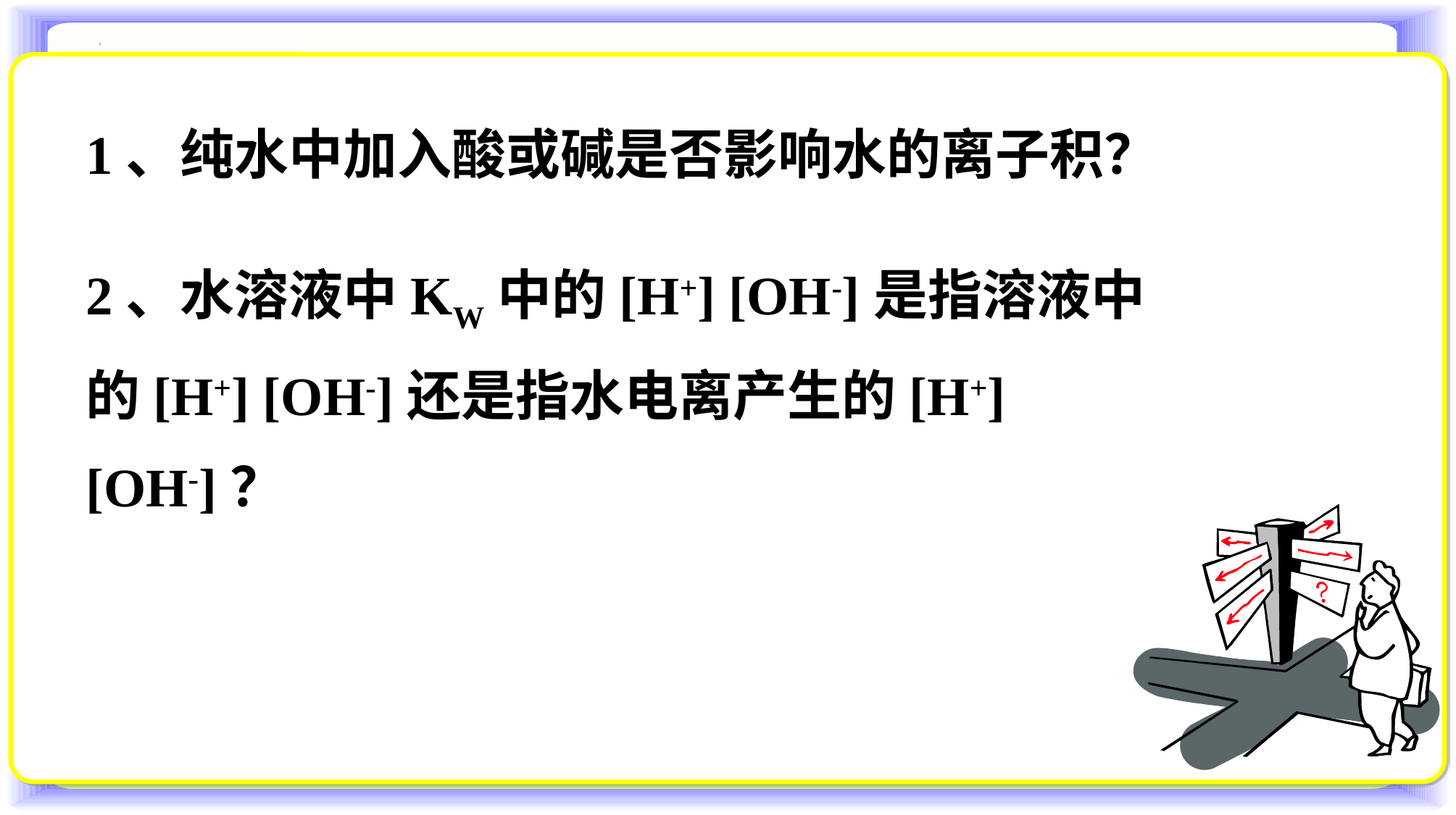

1、纯水中加入酸或碱是否影响水的离子积？
2、水溶液中KW中的[H+] [OH-]是指溶液中的[H+] [OH-]还是指水电离产生的[H+] [OH-]？